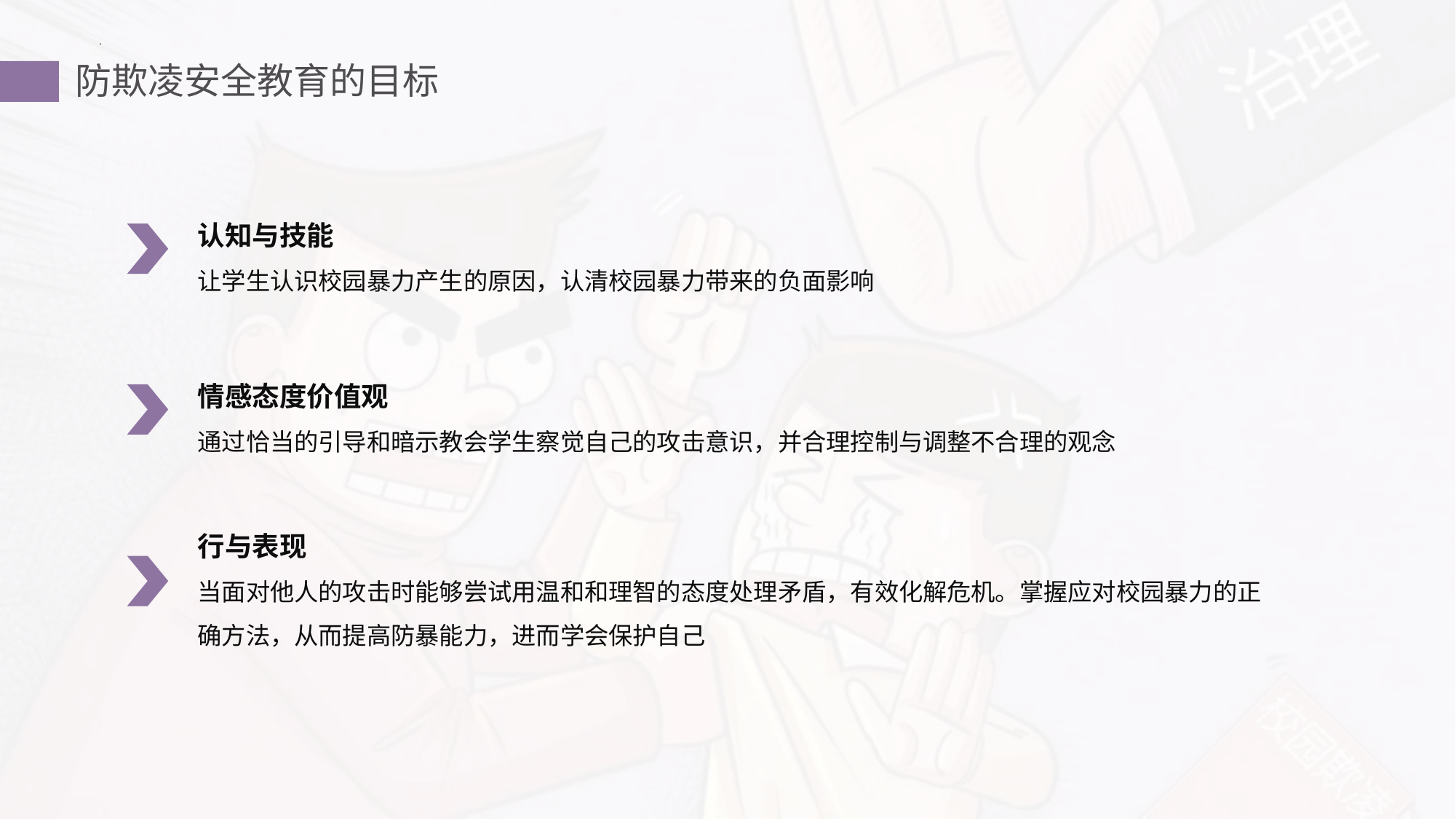

防欺凌安全教育的目标

认知与技能
让学生认识校园暴力产生的原因，认清校园暴力带来的负面影响

情感态度价值观
通过恰当的引导和暗示教会学生察觉自己的攻击意识，并合理控制与调整不合理的观念

行与表现
当面对他人的攻击时能够尝试用温和和理智的态度处理矛盾，有效化解危机。掌握应对校园暴力的正确方法，从而提高防暴能力，进而学会保护自己